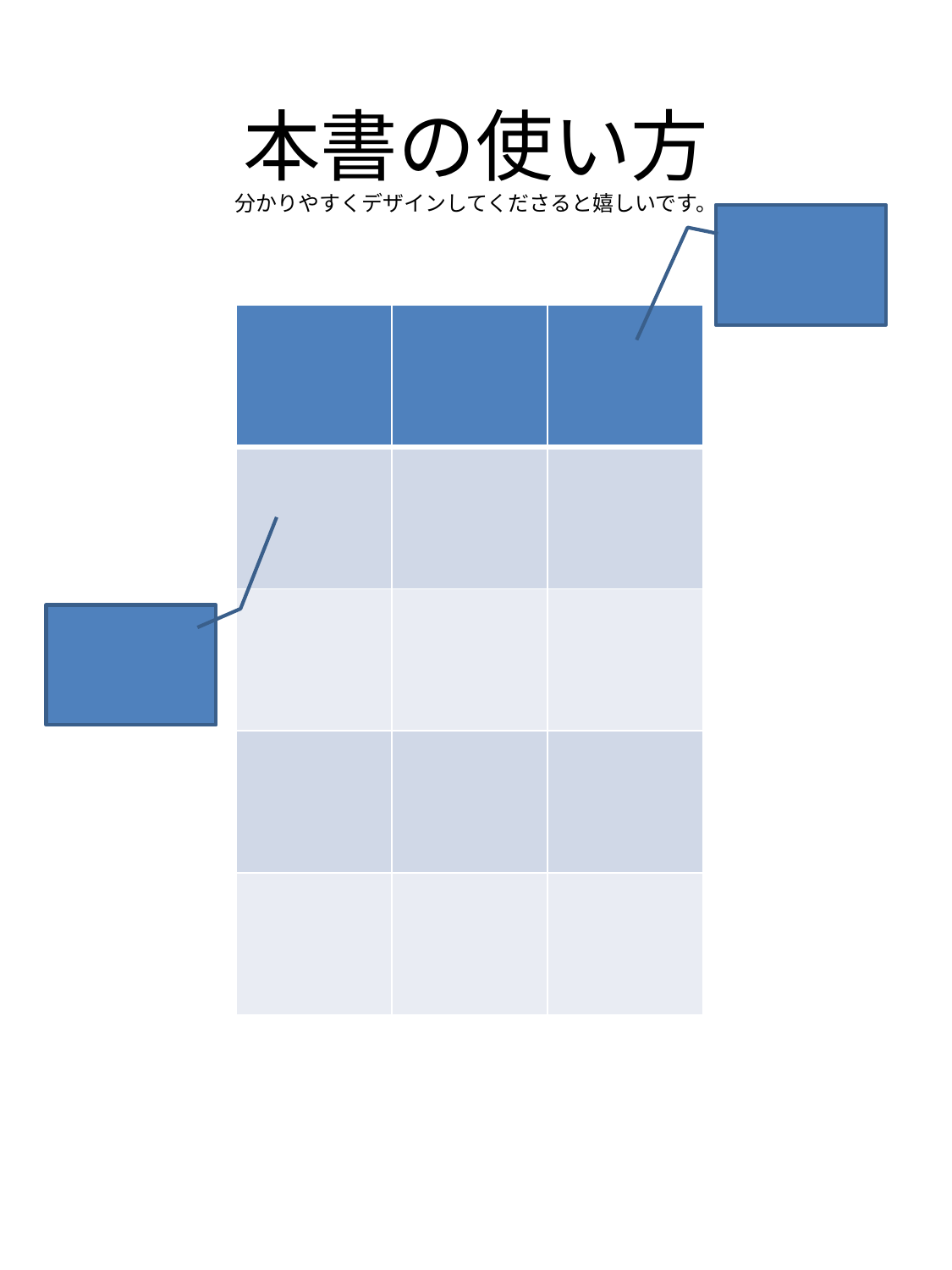

# 本書の使い方 分かりやすくデザインしてくださると嬉しいです。

|  |  |  |
| --- | --- | --- |
|  |  |  |
|  |  |  |
|  |  |  |
|  |  |  |